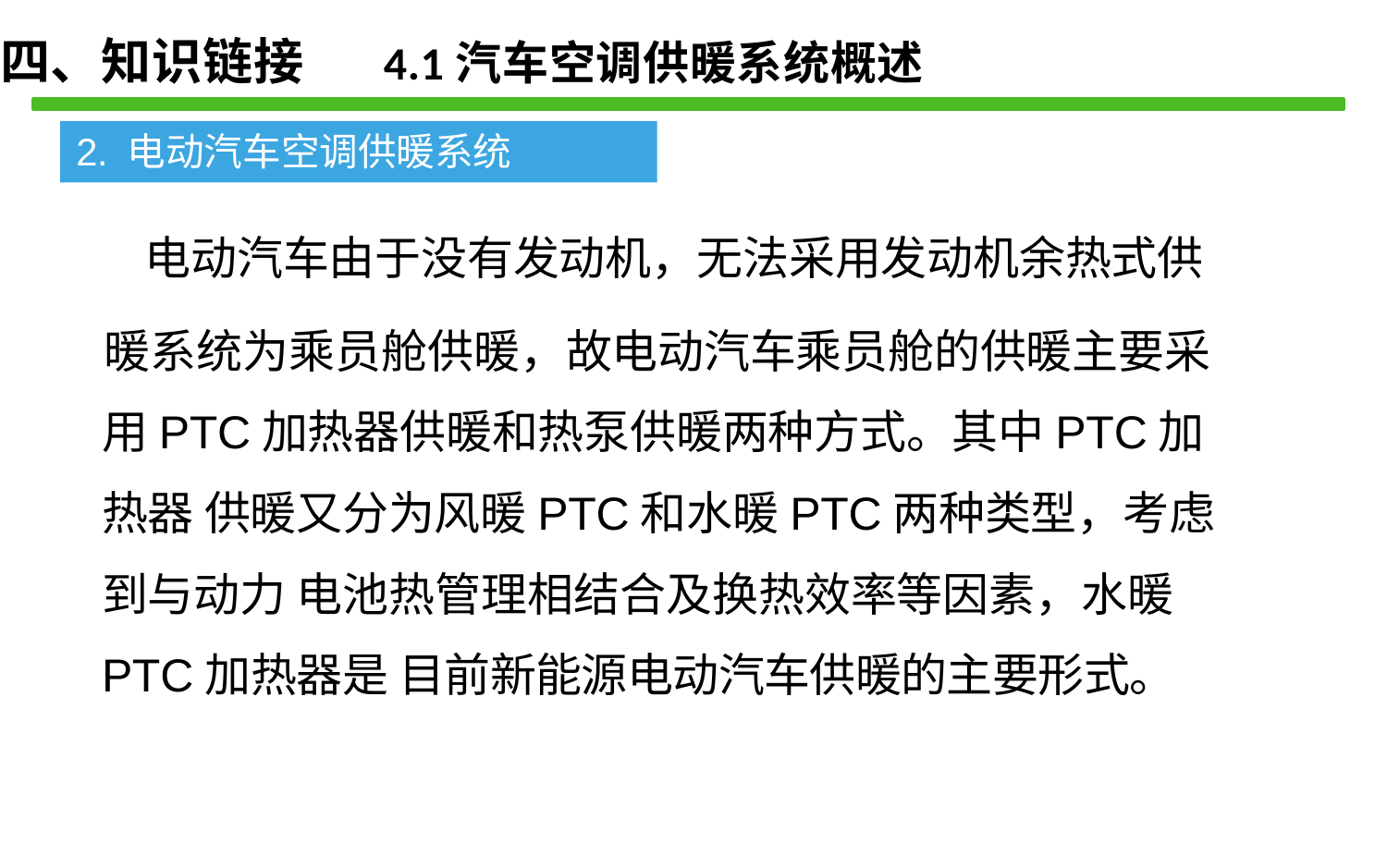

四、知识链接     4.1汽车空调供暖系统概述

2. 电动汽车空调供暖系统

电动汽车由于没有发动机，无法采用发动机余热式供
暖系统为乘员舱供暖，故电动汽车乘员舱的供暖主要采   用PTC加热器供暖和热泵供暖两种方式。其中PTC加热器 供暖又分为风暖PTC和水暖PTC两种类型，考虑到与动力 电池热管理相结合及换热效率等因素，水暖PTC加热器是 目前新能源电动汽车供暖的主要形式。